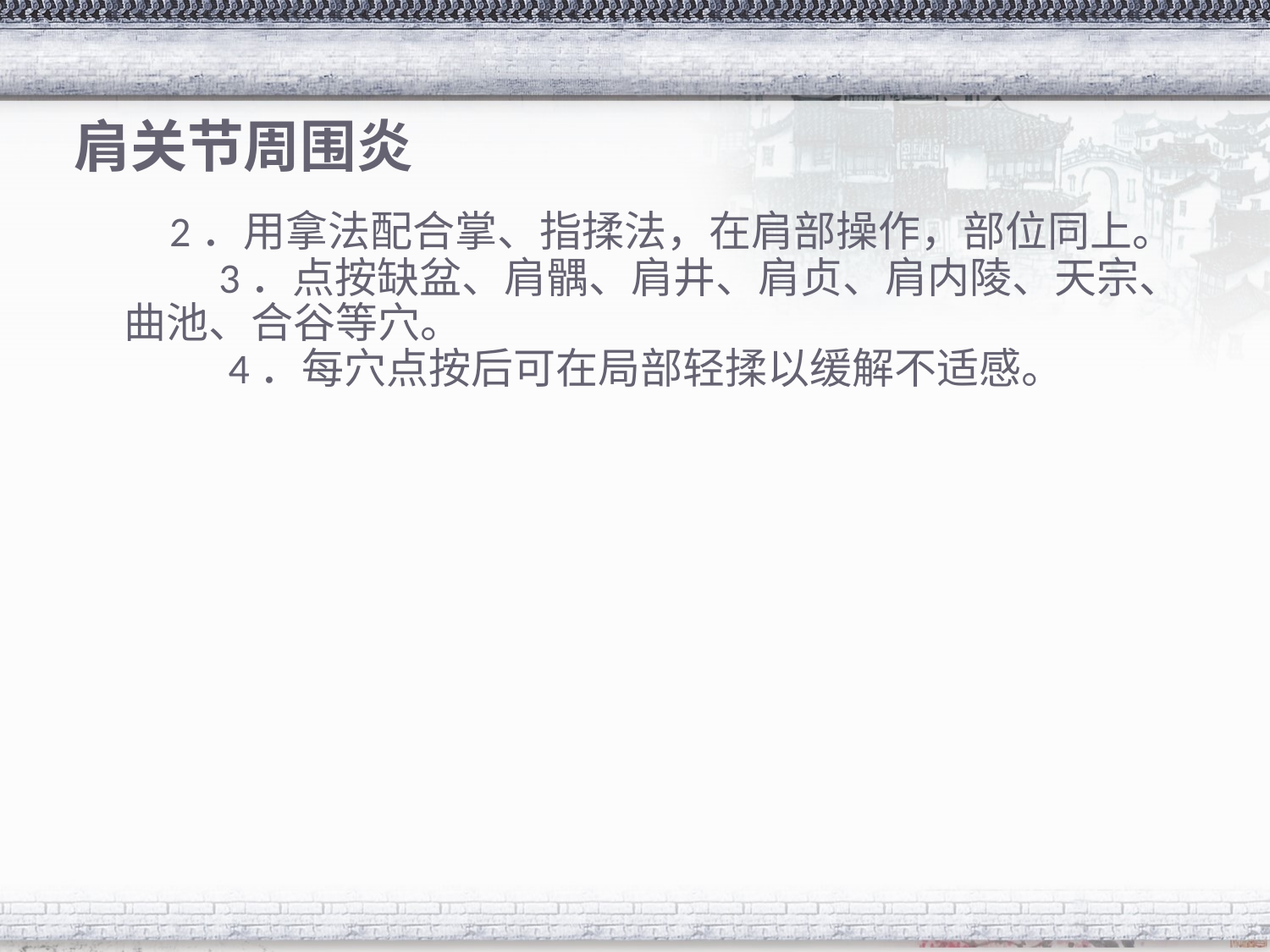

# 肩关节周围炎
          2．用拿法配合掌、指揉法，在肩部操作，部位同上。
　　3．点按缺盆、肩髃、肩井、肩贞、肩内陵、天宗、曲池、合谷等穴。
 　　4．每穴点按后可在局部轻揉以缓解不适感。